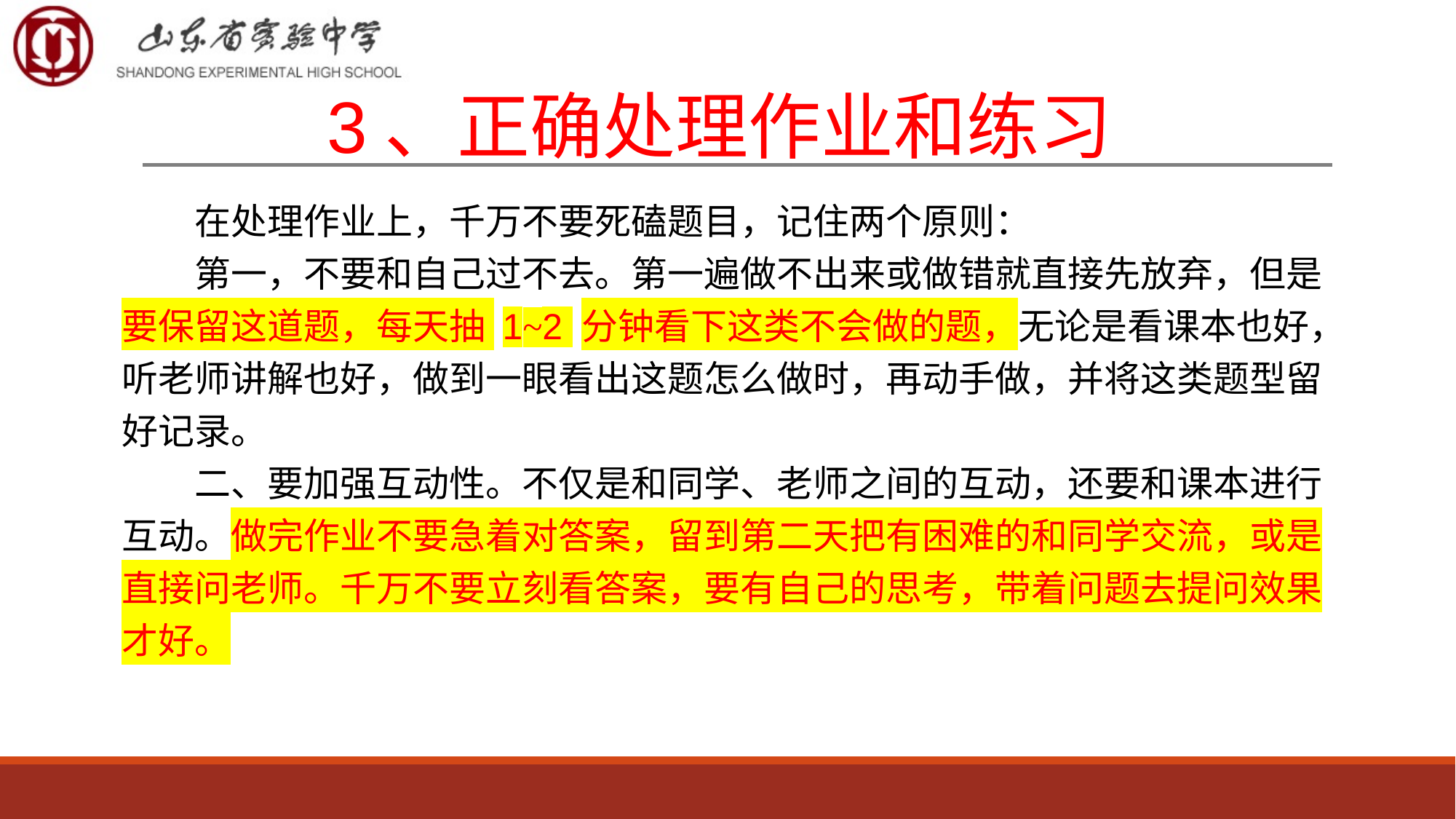

3、正确处理作业和练习
在处理作业上，千万不要死磕题目，记住两个原则：
第一，不要和自己过不去。第一遍做不出来或做错就直接先放弃，但是要保留这道题，每天抽 1~2 分钟看下这类不会做的题，无论是看课本也好，听老师讲解也好，做到一眼看出这题怎么做时，再动手做，并将这类题型留好记录。
二、要加强互动性。不仅是和同学、老师之间的互动，还要和课本进行互动。做完作业不要急着对答案，留到第二天把有困难的和同学交流，或是直接问老师。千万不要立刻看答案，要有自己的思考，带着问题去提问效果才好。